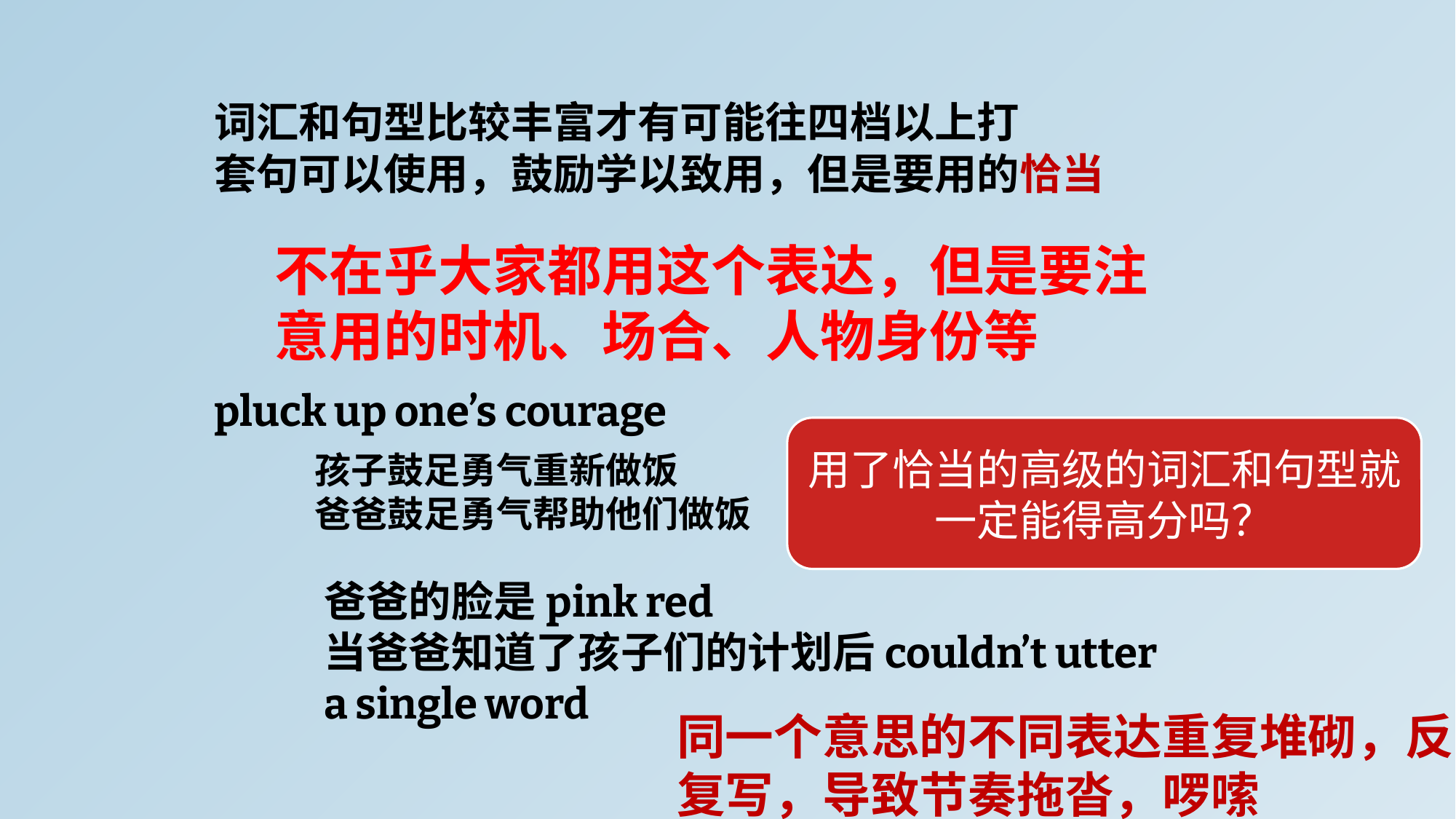

词汇和句型比较丰富才有可能往四档以上打
套句可以使用，鼓励学以致用，但是要用的恰当
不在乎大家都用这个表达，但是要注意用的时机、场合、人物身份等
pluck up one’s courage
用了恰当的高级的词汇和句型就一定能得高分吗？
孩子鼓足勇气重新做饭
爸爸鼓足勇气帮助他们做饭
爸爸的脸是pink red
当爸爸知道了孩子们的计划后couldn’t utter a single word
同一个意思的不同表达重复堆砌，反复写，导致节奏拖沓，啰嗦